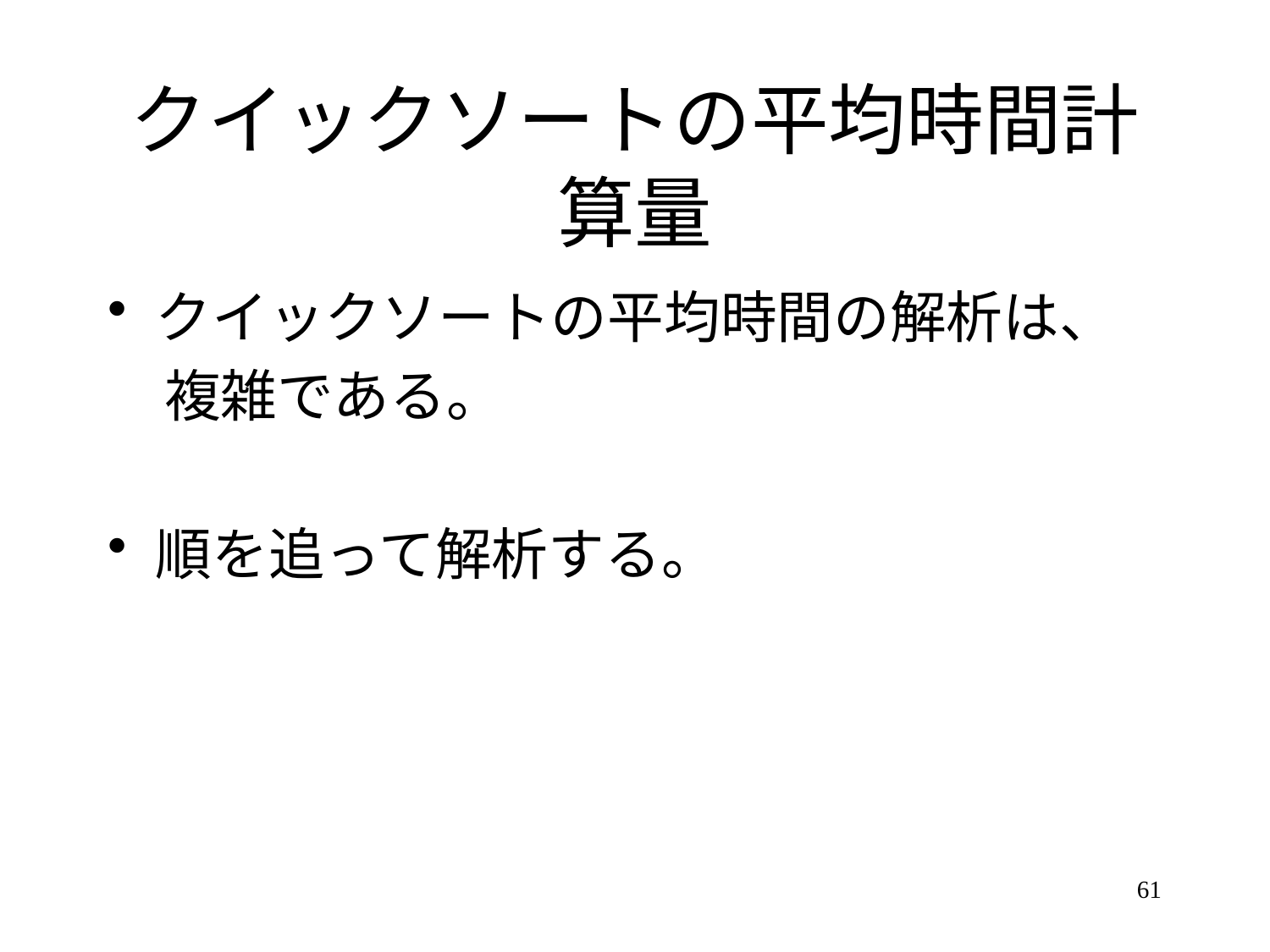

# クイックソートの平均時間計算量
クイックソートの平均時間の解析は、
　複雑である。

順を追って解析する。

61